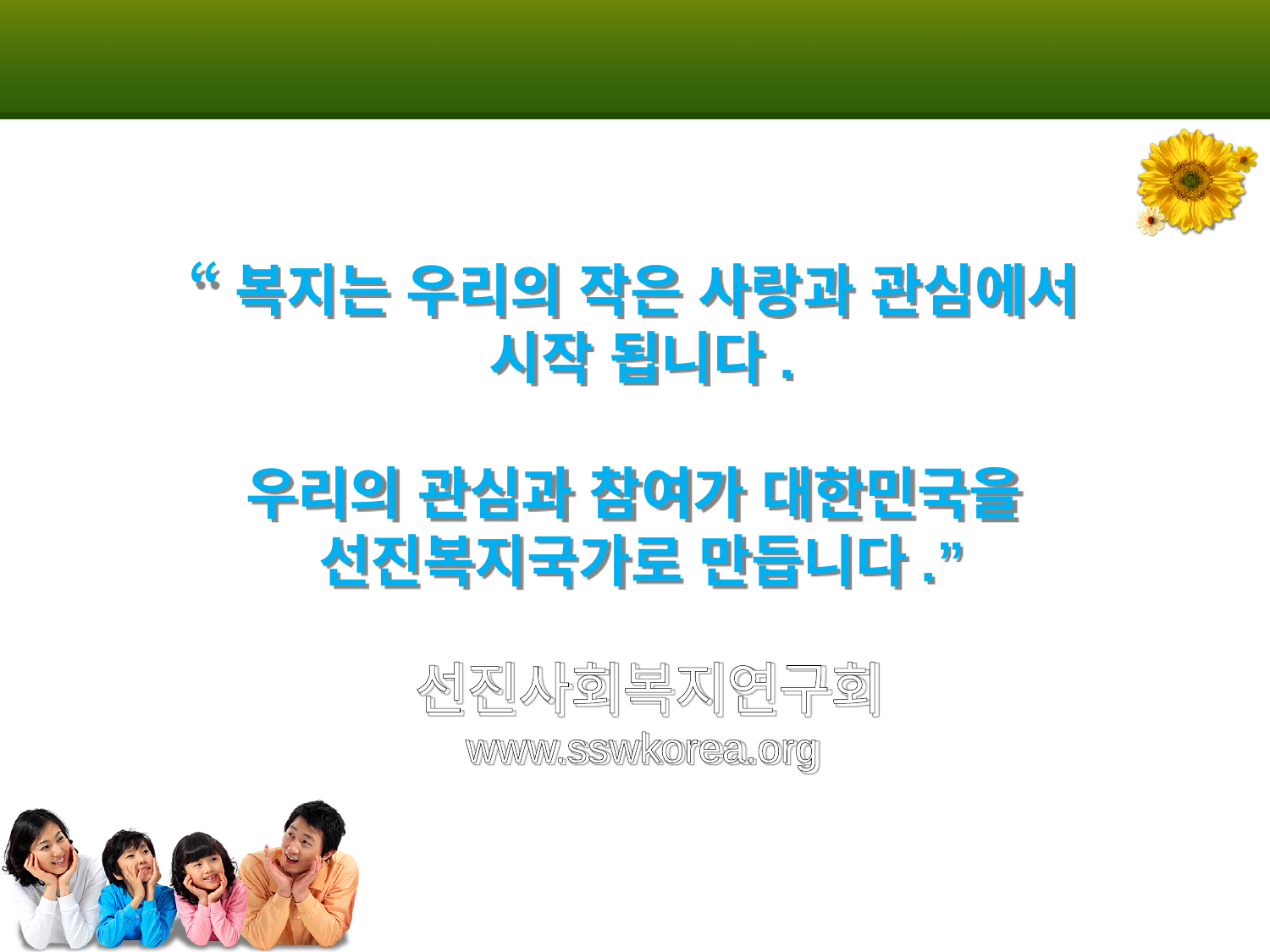

# “복지는 우리의 작은 사랑과 관심에서 시작 됩니다. 우리의 관심과 참여가 대한민국을 선진복지국가로 만듭니다.”  선진사회복지연구회 www.sswkorea.org